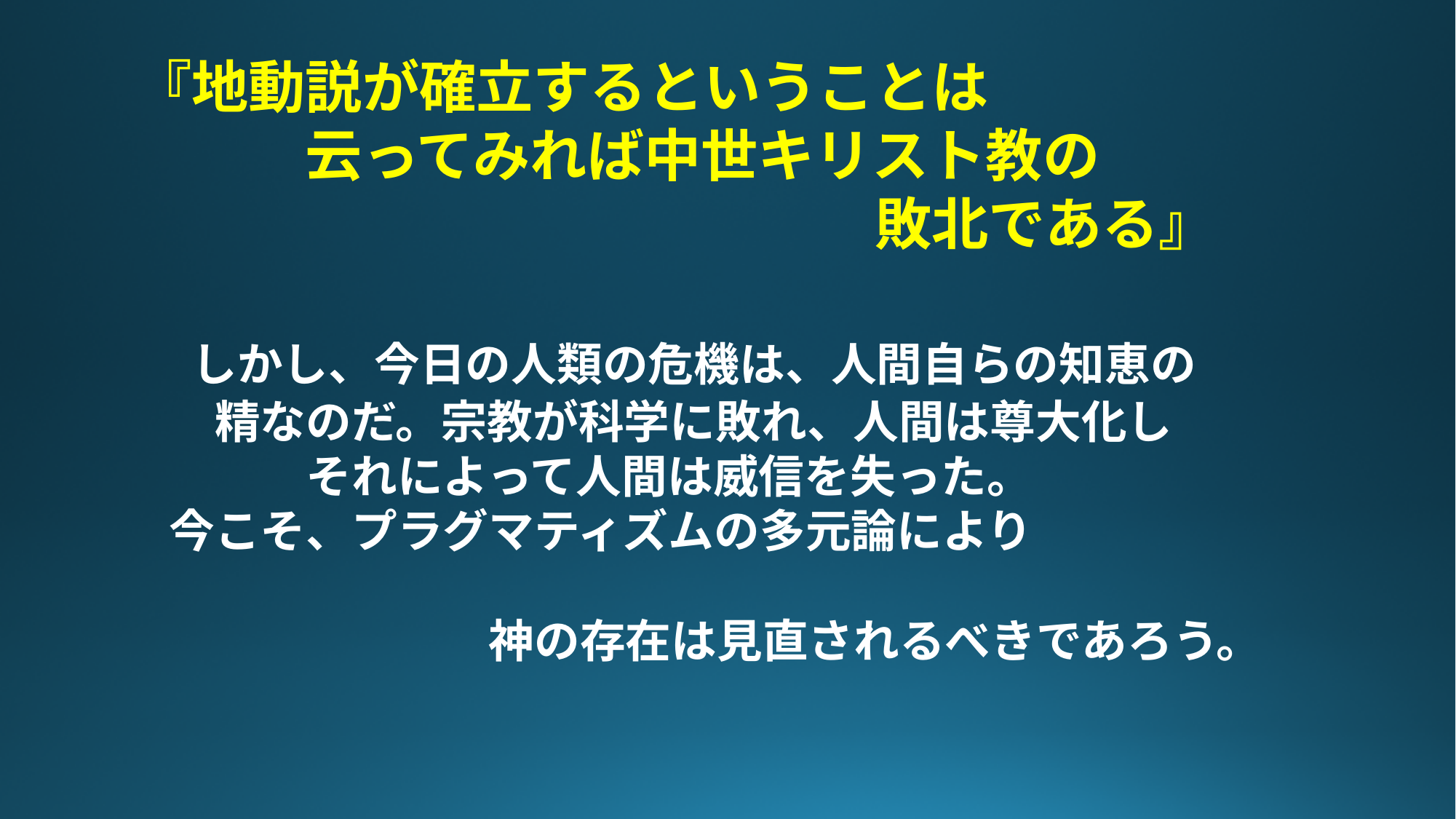

# 『地動説が確立するということは 　　　　云ってみれば中世キリスト教の 　　　　　　　　　　　　　　敗北である』 　　しかし、今日の人類の危機は、人間自らの知恵の 　　　精なのだ。宗教が科学に敗れ、人間は尊大化し 　　　　　それによって人間は威信を失った。 　　今こそ、プラグマティズムの多元論により　　　　　　　　　 　　　　　　　　　神の存在は見直されるべきであろう。